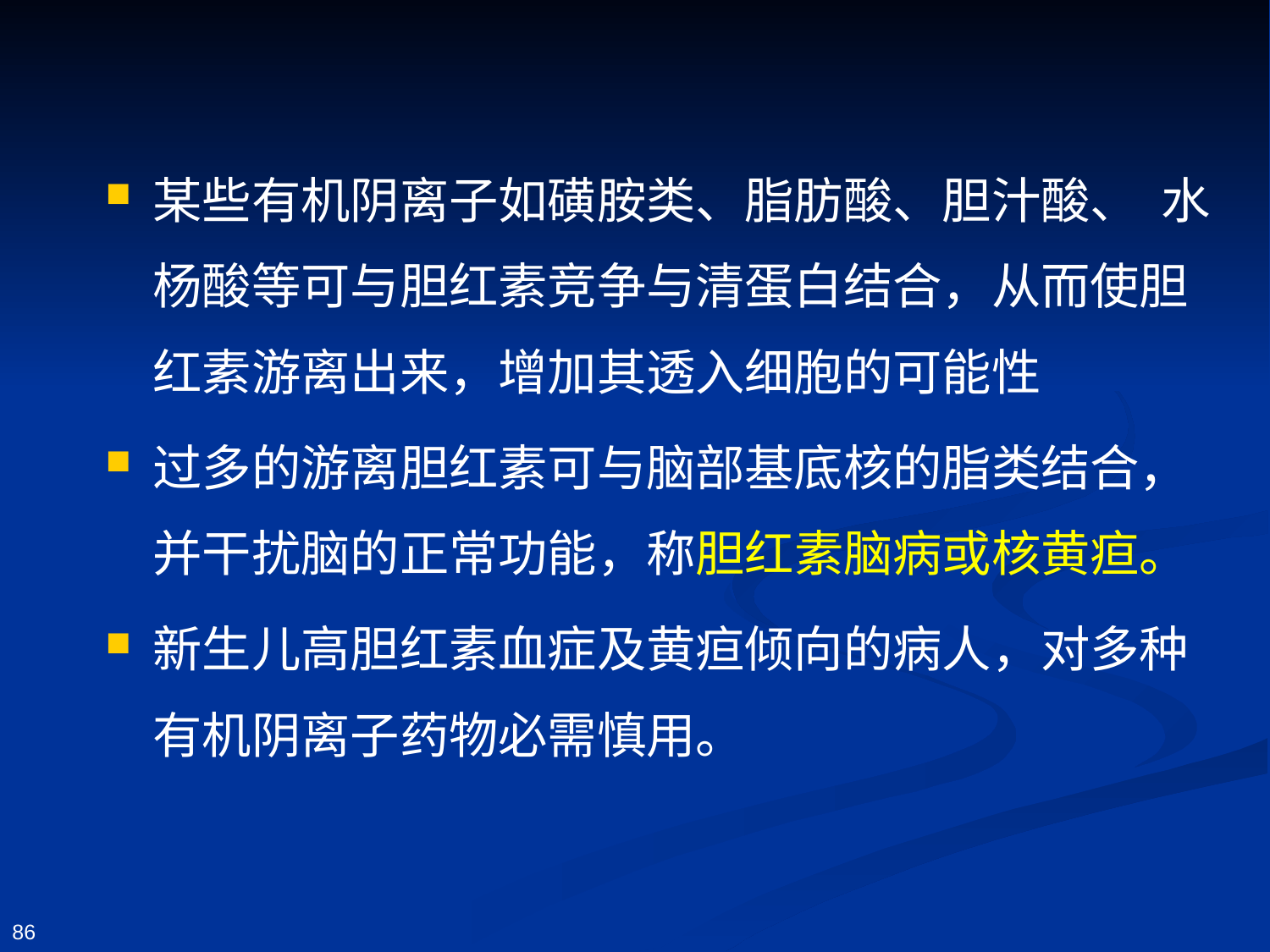

某些有机阴离子如磺胺类、脂肪酸、胆汁酸、  水杨酸等可与胆红素竞争与清蛋白结合，从而使胆红素游离出来，增加其透入细胞的可能性
过多的游离胆红素可与脑部基底核的脂类结合，并干扰脑的正常功能，称胆红素脑病或核黄疸。
新生儿高胆红素血症及黄疸倾向的病人，对多种有机阴离子药物必需慎用。
86